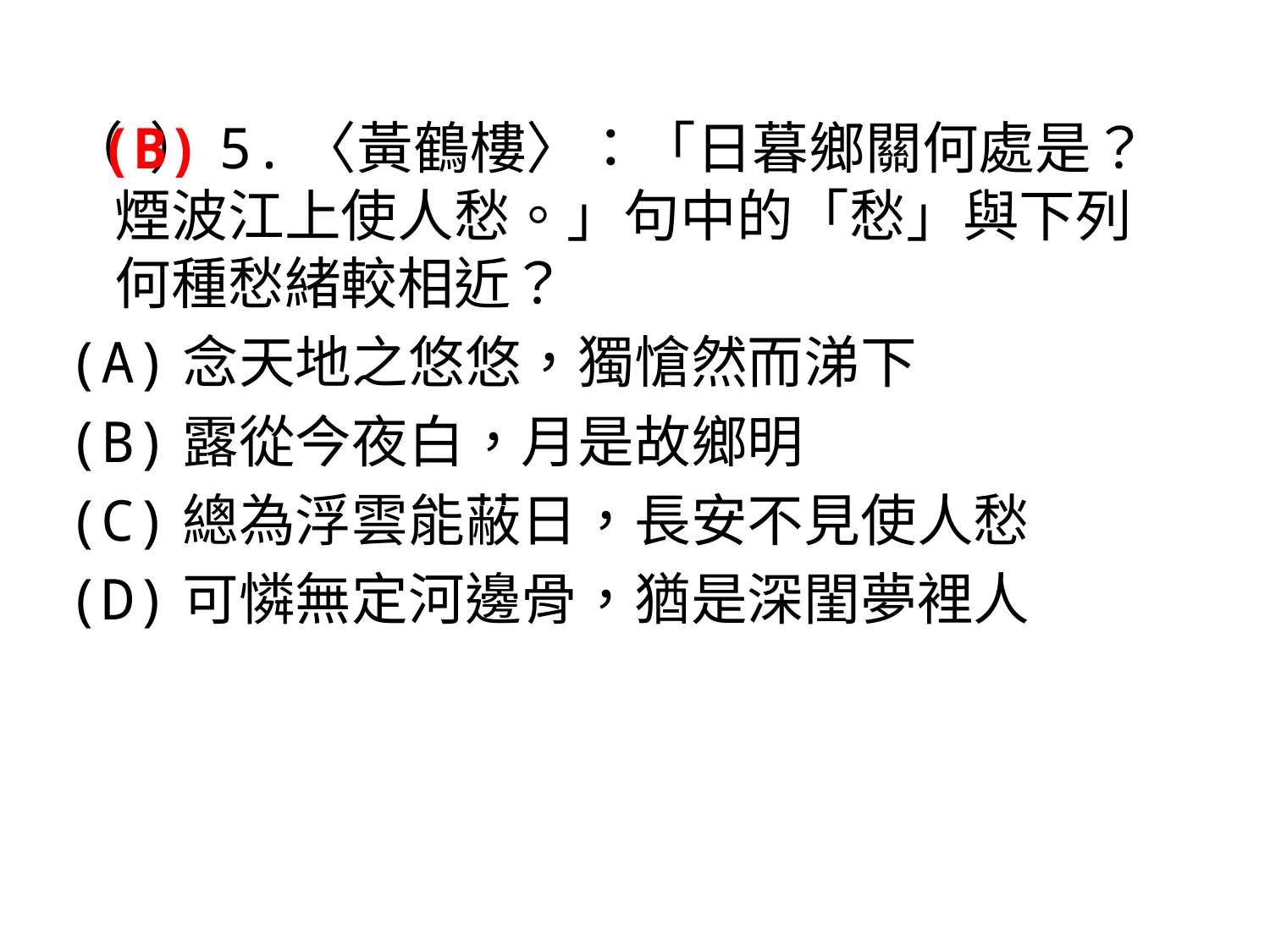

（  ）5.〈黃鶴樓〉：「日暮鄉關何處是？煙波江上使人愁。」句中的「愁」與下列何種愁緒較相近？
(A)念天地之悠悠，獨愴然而涕下
(B)露從今夜白，月是故鄉明
(C)總為浮雲能蔽日，長安不見使人愁
(D)可憐無定河邊骨，猶是深閨夢裡人

(B)